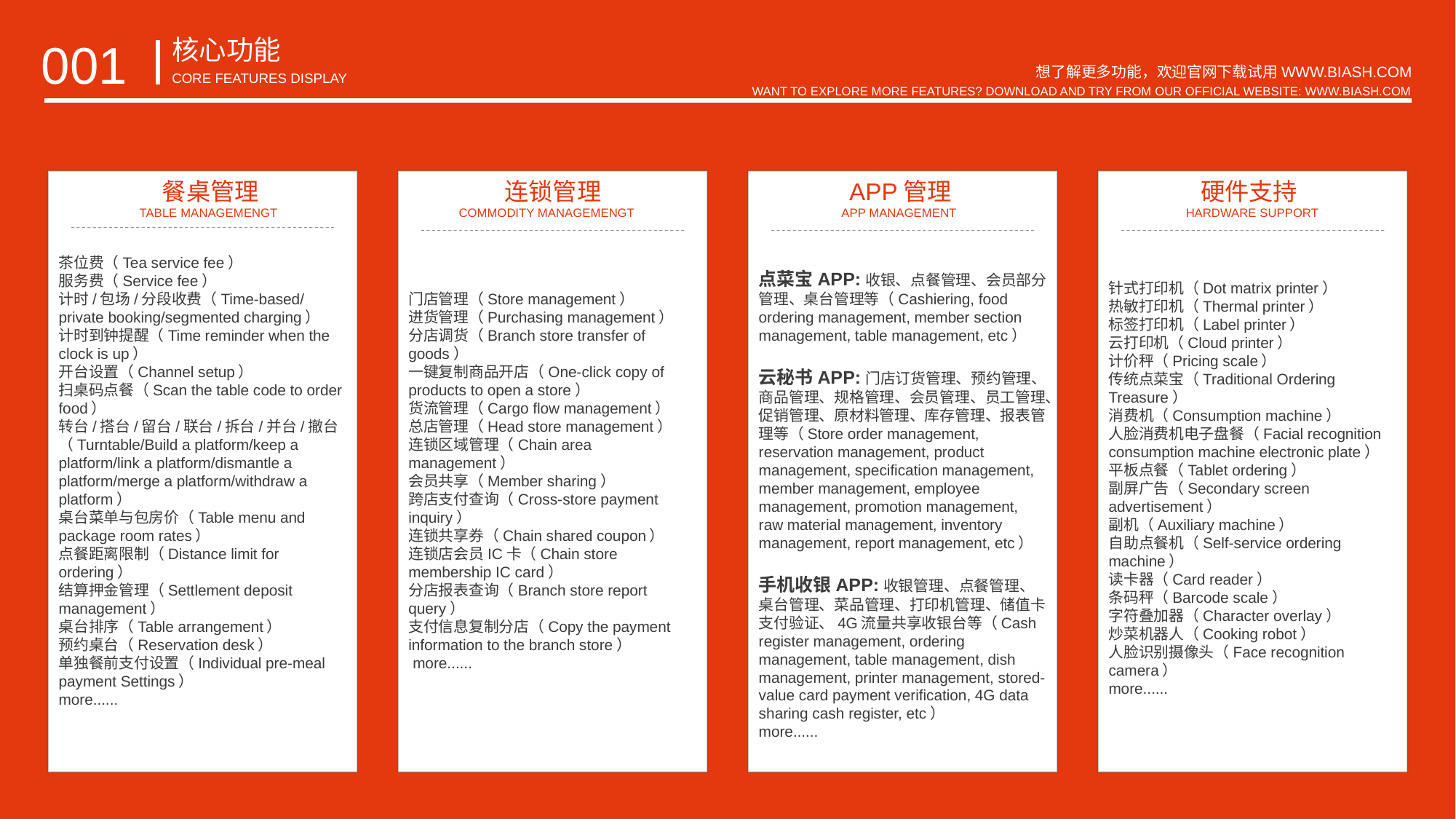

001
核心功能
想了解更多功能，欢迎官网下载试用www.biash.com
 Want to explore more features? Download and try from our official website: www.biash.com
CORE FEATURES DISPLAY

茶位费（Tea service fee）
服务费（Service fee）
计时/包场/分段收费（Time-based/private booking/segmented charging）
计时到钟提醒（Time reminder when the clock is up）
开台设置（Channel setup）
扫桌码点餐（Scan the table code to order food）
转台/搭台/留台/联台/拆台/并台/撤台（Turntable/Build a platform/keep a platform/link a platform/dismantle a platform/merge a platform/withdraw a platform）
桌台菜单与包房价（Table menu and package room rates）
点餐距离限制（Distance limit for ordering）
结算押金管理（Settlement deposit management）
桌台排序（Table arrangement）
预约桌台（Reservation desk）
单独餐前支付设置（Individual pre-meal payment Settings）
more......

餐桌管理
            TABLE MANAGEMENGT

门店管理（Store management）
进货管理（Purchasing management）
分店调货（Branch store transfer of goods）
一键复制商品开店（One-click copy of products to open a store）
货流管理（Cargo flow management）
总店管理（Head store management）
连锁区域管理（Chain area management）
会员共享（Member sharing）
跨店支付查询（Cross-store payment inquiry）
连锁共享券（Chain shared coupon）
连锁店会员IC卡（Chain store membership IC card）
分店报表查询（Branch store report query）
支付信息复制分店（Copy the payment information to the branch store）
 more......
连锁管理
        COMMODITY MANAGEMENGT

点菜宝APP:收银、点餐管理、会员部分管理、桌台管理等（Cashiering, food ordering management, member section management, table management, etc）

云秘书APP:门店订货管理、预约管理、商品管理、规格管理、会员管理、员工管理、促销管理、原材料管理、库存管理、报表管理等（Store order management, reservation management, product management, specification management, member management, employee management, promotion management, raw material management, inventory management, report management, etc）

手机收银APP:收银管理、点餐管理、桌台管理、菜品管理、打印机管理、储值卡支付验证、4G流量共享收银台等（Cash register management, ordering management, table management, dish management, printer management, stored-value card payment verification, 4G data sharing cash register, etc）
more......
APP管理
                 APP MANAGEMENT

针式打印机（Dot matrix printer）
热敏打印机（Thermal printer）
标签打印机（Label printer）
云打印机（Cloud printer）
计价秤（Pricing scale）
传统点菜宝（Traditional Ordering Treasure）
消费机（Consumption machine）
人脸消费机电子盘餐（Facial recognition consumption machine electronic plate）
平板点餐（Tablet ordering）
副屏广告（Secondary screen advertisement）
副机（Auxiliary machine）
自助点餐机（Self-service ordering machine）
读卡器（Card reader）
条码秤（Barcode scale）
字符叠加器（Character overlay）
炒菜机器人（Cooking robot）
人脸识别摄像头（Face recognition camera）
more......
硬件支持
             HARDWARE SUPPORT
收银功能